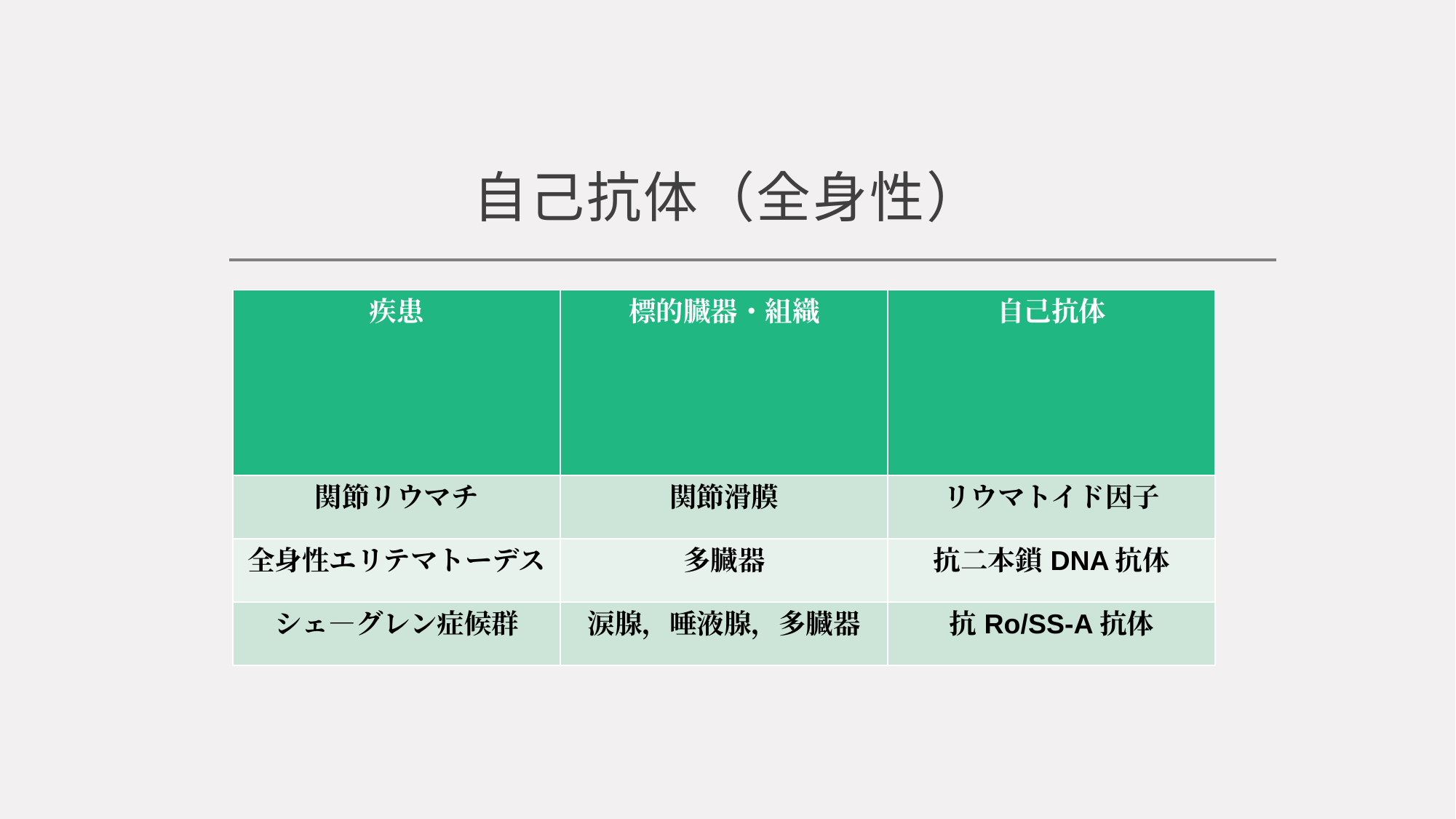

# 自己抗体（全身性）
| 疾患 | 標的臓器・組織 | 自己抗体 |
| --- | --- | --- |
| 関節リウマチ | 関節滑膜 | リウマトイド因子 |
| 全身性エリテマトーデス | 多臓器 | 抗二本鎖DNA抗体 |
| シェ―グレン症候群 | 涙腺，唾液腺，多臓器 | 抗Ro/SS-A抗体 |